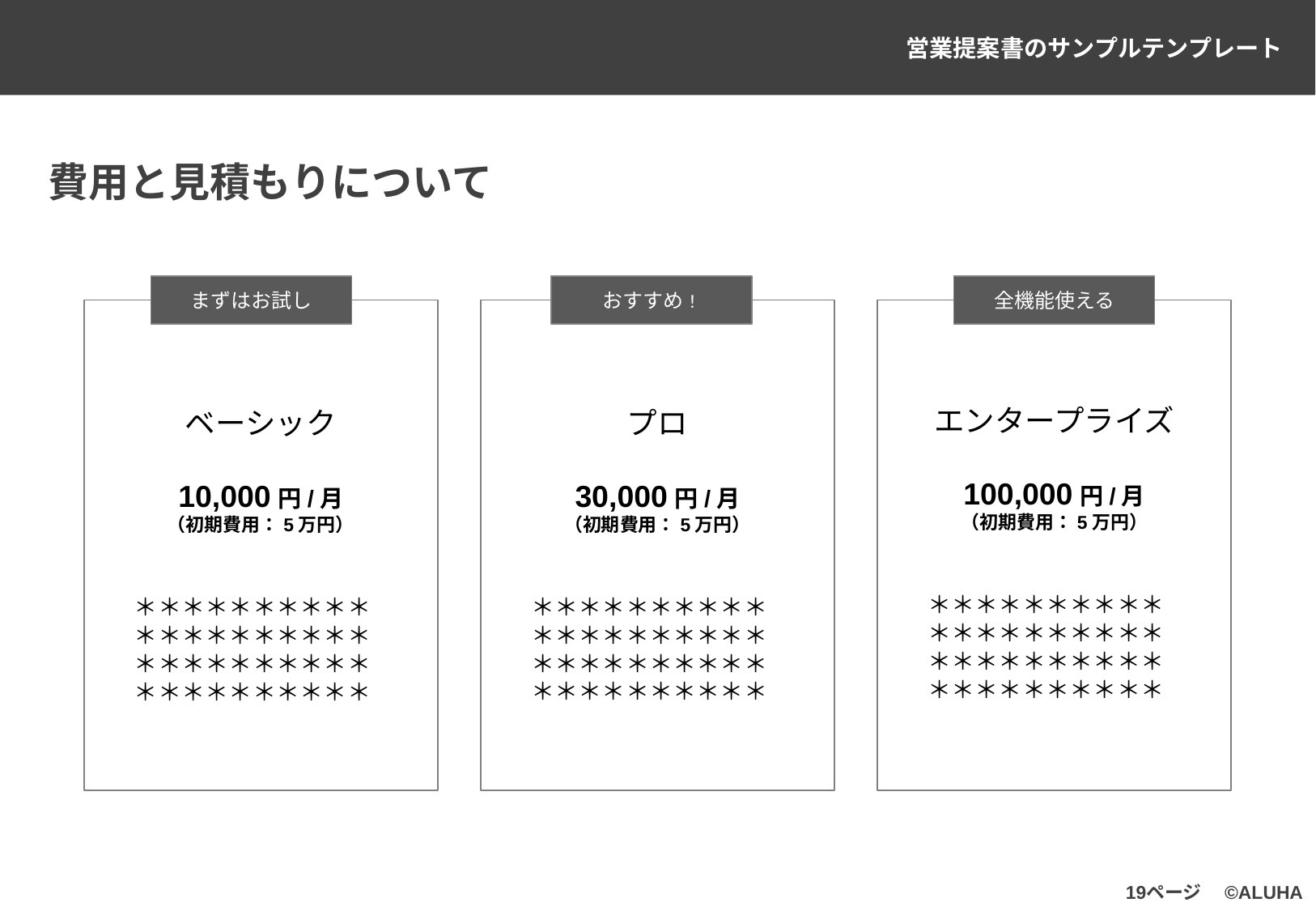

# 費用と見積もりについて
まずはお試し
おすすめ！
全機能使える

エンタープライズ

100,000円/月
（初期費用：5万円）

＊＊＊＊＊＊＊＊＊＊＊＊＊＊＊＊＊＊＊＊＊＊＊＊＊＊＊＊＊＊＊＊＊＊＊＊＊＊＊＊
プロ

30,000円/月
（初期費用：5万円）

＊＊＊＊＊＊＊＊＊＊＊＊＊＊＊＊＊＊＊＊＊＊＊＊＊＊＊＊＊＊＊＊＊＊＊＊＊＊＊＊
ベーシック

10,000円/月
（初期費用：5万円）

＊＊＊＊＊＊＊＊＊＊＊＊＊＊＊＊＊＊＊＊＊＊＊＊＊＊＊＊＊＊＊＊＊＊＊＊＊＊＊＊